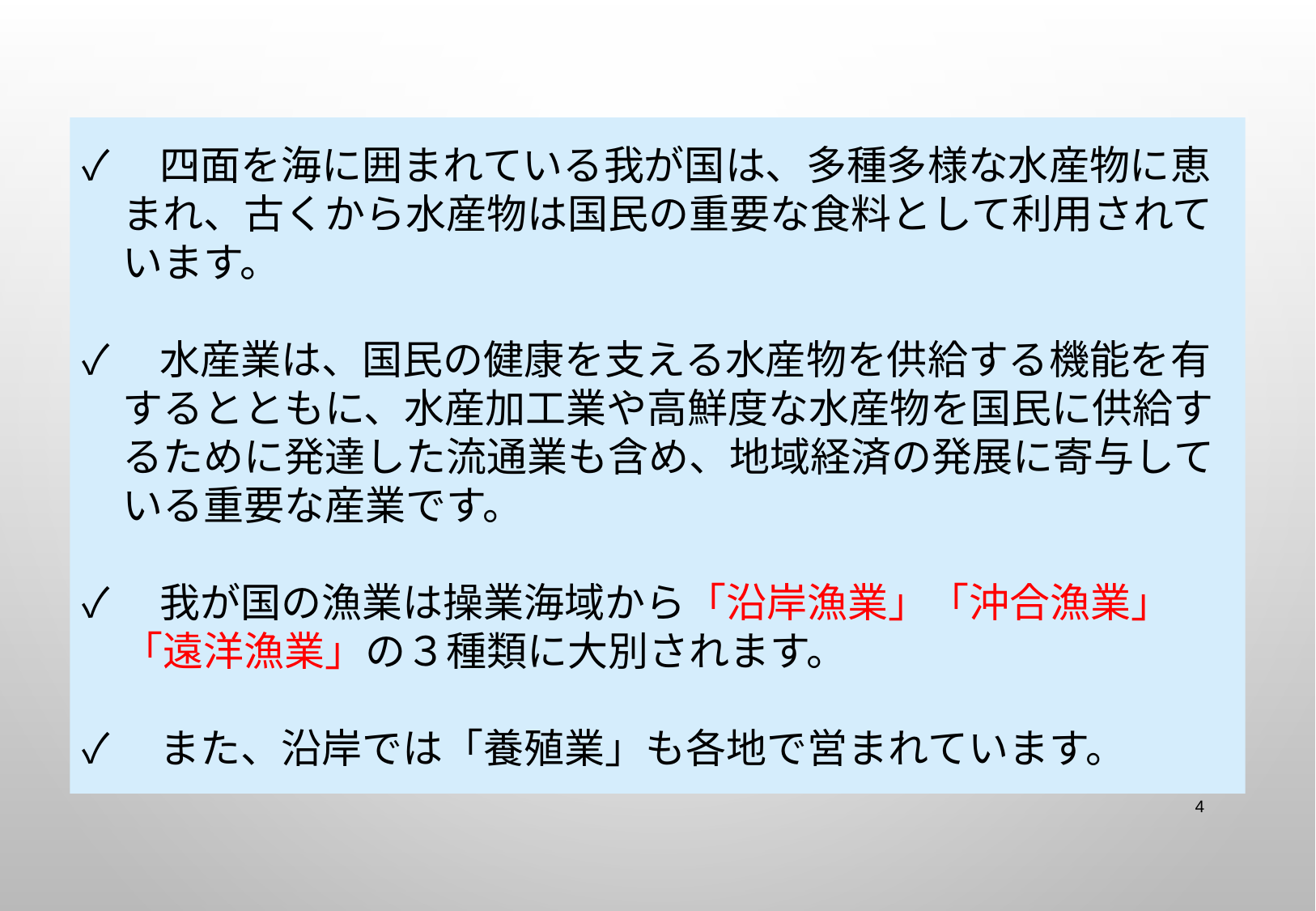

✓　四面を海に囲まれている我が国は、多種多様な水産物に恵
　まれ、古くから水産物は国民の重要な食料として利用されて
　います。

✓　水産業は、国民の健康を支える水産物を供給する機能を有
　するとともに、水産加工業や高鮮度な水産物を国民に供給す
　るために発達した流通業も含め、地域経済の発展に寄与して
　いる重要な産業です。

✓　我が国の漁業は操業海域から「沿岸漁業」「沖合漁業」
　「遠洋漁業」の３種類に大別されます。

✓　また、沿岸では「養殖業」も各地で営まれています。

4